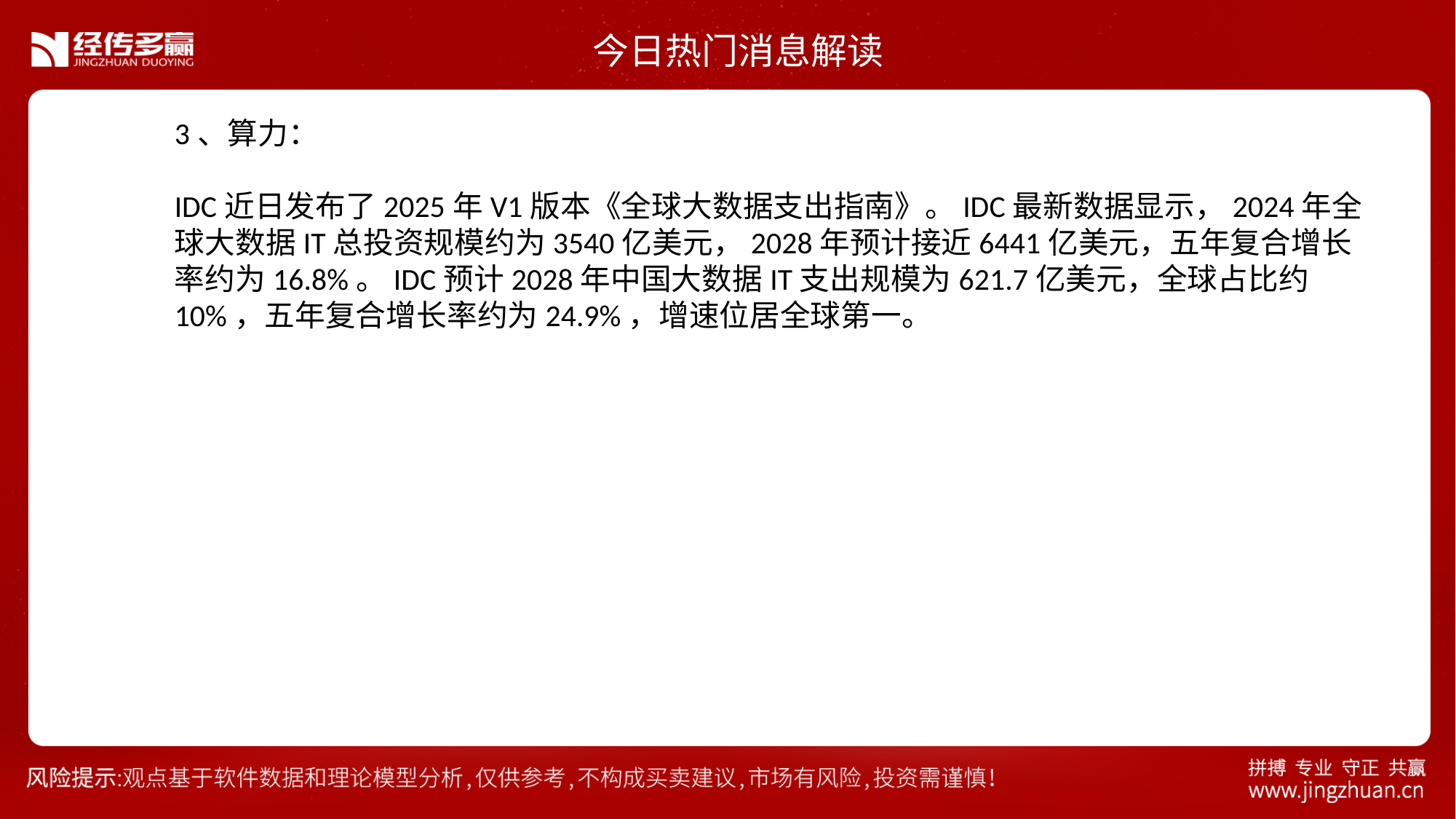

今日热门消息解读
3、算力：

IDC近日发布了2025年V1版本《全球大数据支出指南》。IDC最新数据显示，2024年全球大数据IT总投资规模约为3540亿美元，2028年预计接近6441亿美元，五年复合增长率约为16.8%。IDC预计2028年中国大数据IT支出规模为621.7亿美元，全球占比约10%，五年复合增长率约为24.9%，增速位居全球第一。